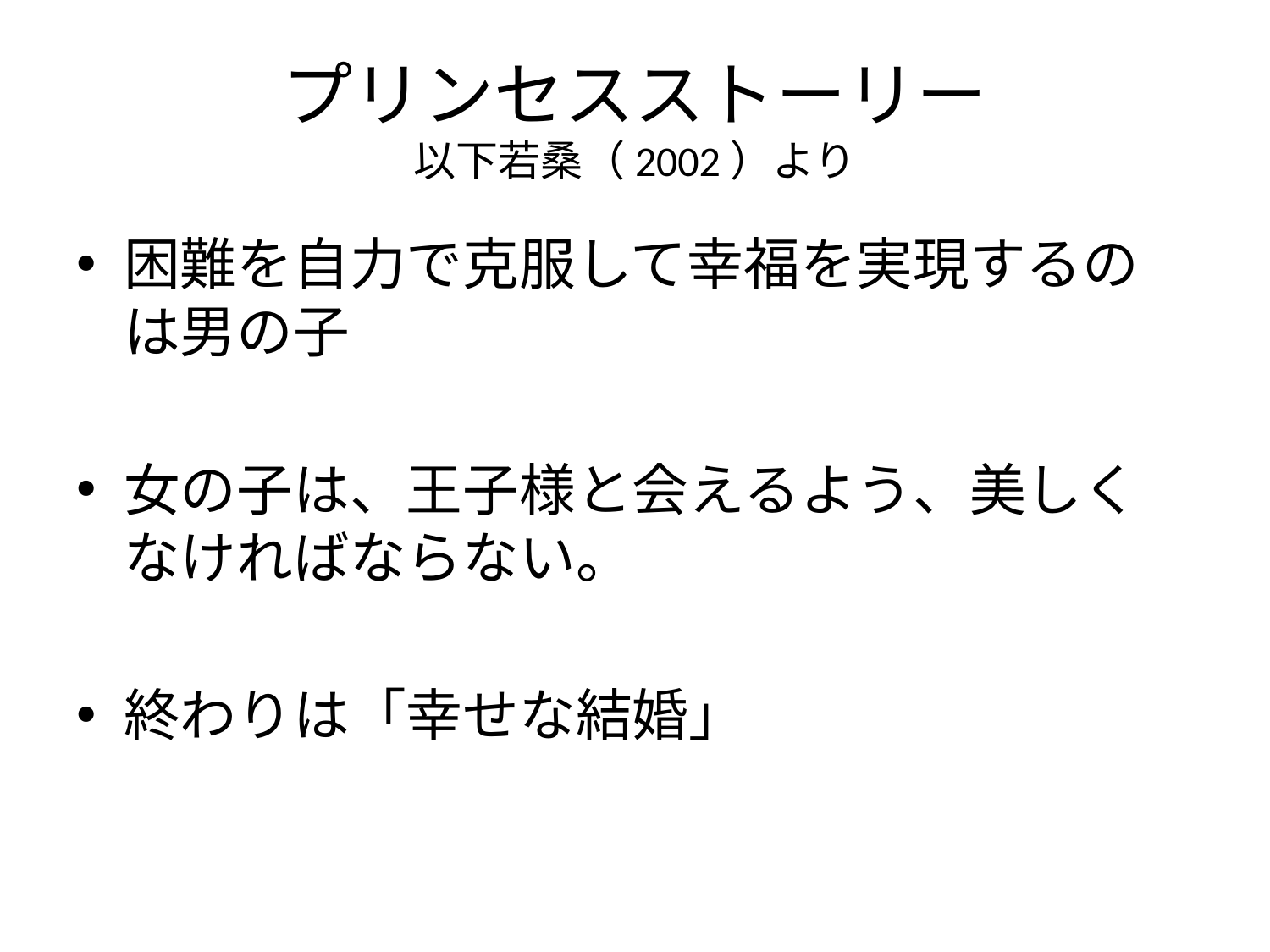

# プリンセスストーリー 以下若桑（2002）より
困難を自力で克服して幸福を実現するのは男の子

女の子は、王子様と会えるよう、美しくなければならない。

終わりは「幸せな結婚」